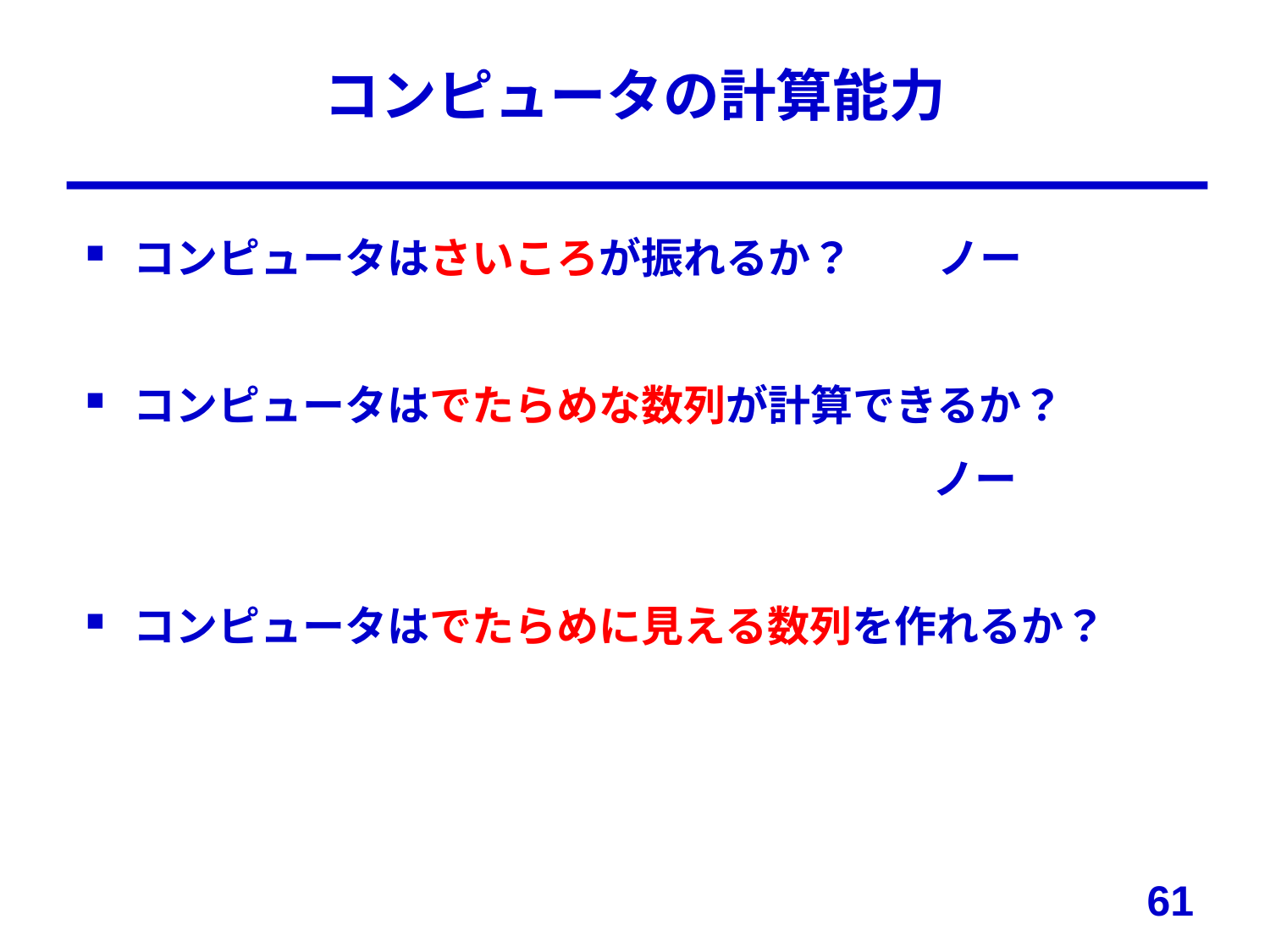

# コンピュータの計算能力
コンピュータはさいころが振れるか？　　ノー

コンピュータはでたらめな数列が計算できるか？
　　　　　　　　　　　　　　　　　　　　ノー

コンピュータはでたらめに見える数列を作れるか？
61